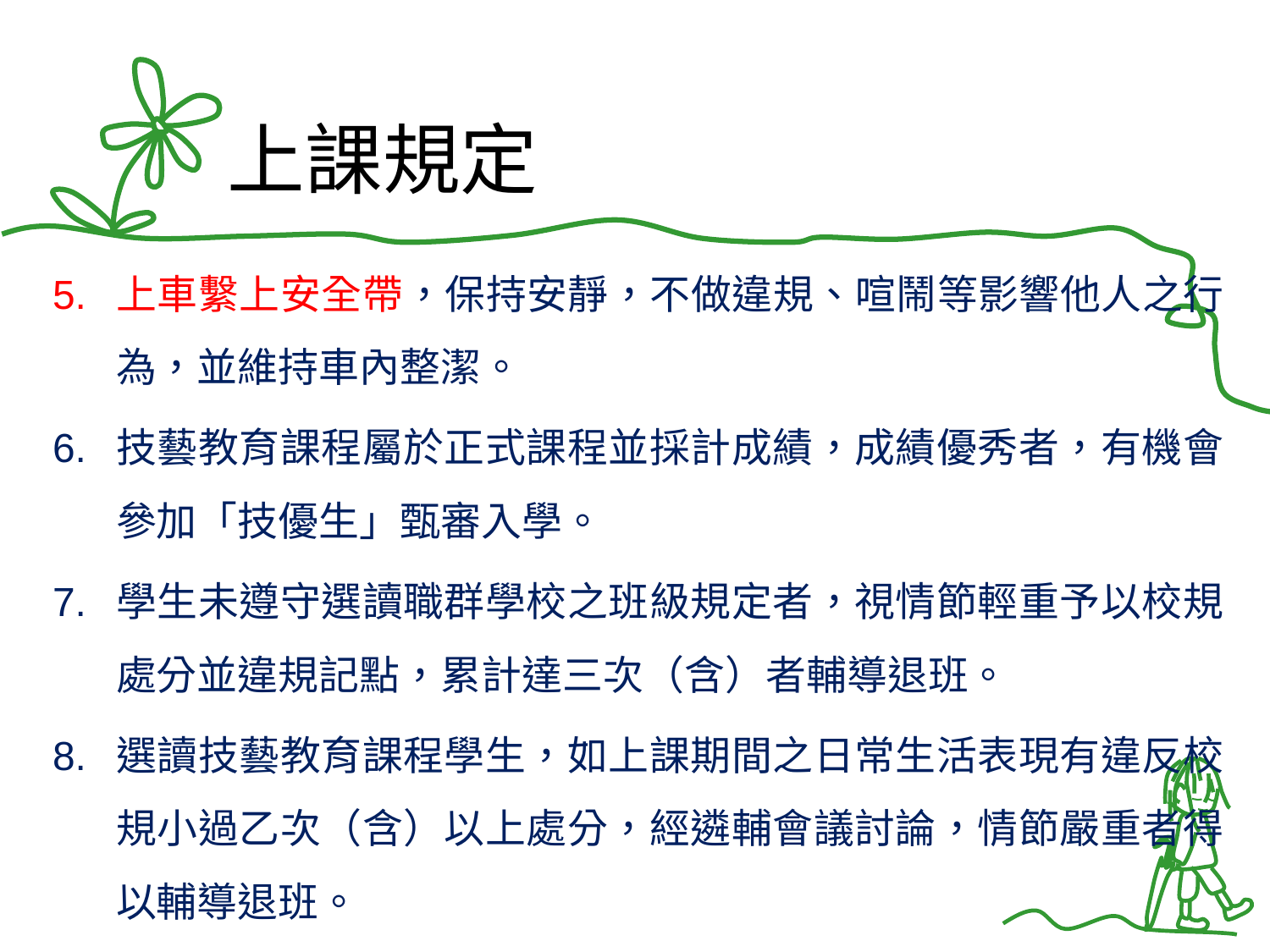

# 上課規定
上車繫上安全帶，保持安靜，不做違規、喧鬧等影響他人之行為，並維持車內整潔。
技藝教育課程屬於正式課程並採計成績，成績優秀者，有機會參加「技優生」甄審入學。
學生未遵守選讀職群學校之班級規定者，視情節輕重予以校規處分並違規記點，累計達三次（含）者輔導退班。
選讀技藝教育課程學生，如上課期間之日常生活表現有違反校規小過乙次（含）以上處分，經遴輔會議討論，情節嚴重者得以輔導退班。